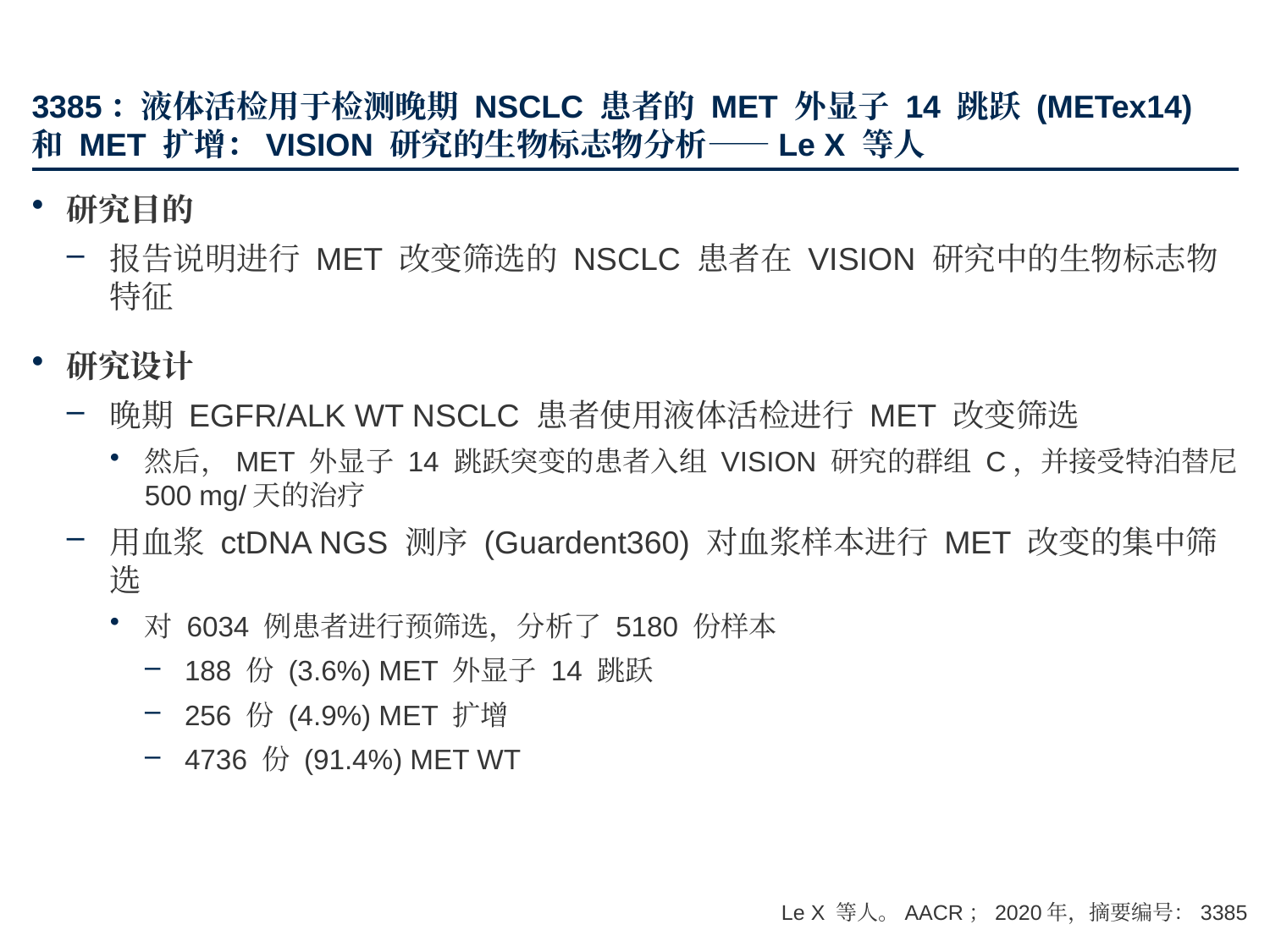

# 3385：液体活检用于检测晚期 NSCLC 患者的 MET 外显子 14 跳跃 (METex14) 和 MET 扩增：VISION 研究的生物标志物分析——Le X 等人
研究目的
报告说明进行 MET 改变筛选的 NSCLC 患者在 VISION 研究中的生物标志物特征
研究设计
晚期 EGFR/ALK WT NSCLC 患者使用液体活检进行 MET 改变筛选
然后，MET 外显子 14 跳跃突变的患者入组 VISION 研究的群组 C，并接受特泊替尼 500 mg/天的治疗
用血浆 ctDNA NGS 测序 (Guardent360) 对血浆样本进行 MET 改变的集中筛选
对 6034 例患者进行预筛选，分析了 5180 份样本
188 份 (3.6%) MET 外显子 14 跳跃
256 份 (4.9%) MET 扩增
4736 份 (91.4%) MET WT
Le X 等人。AACR；2020年，摘要编号：3385